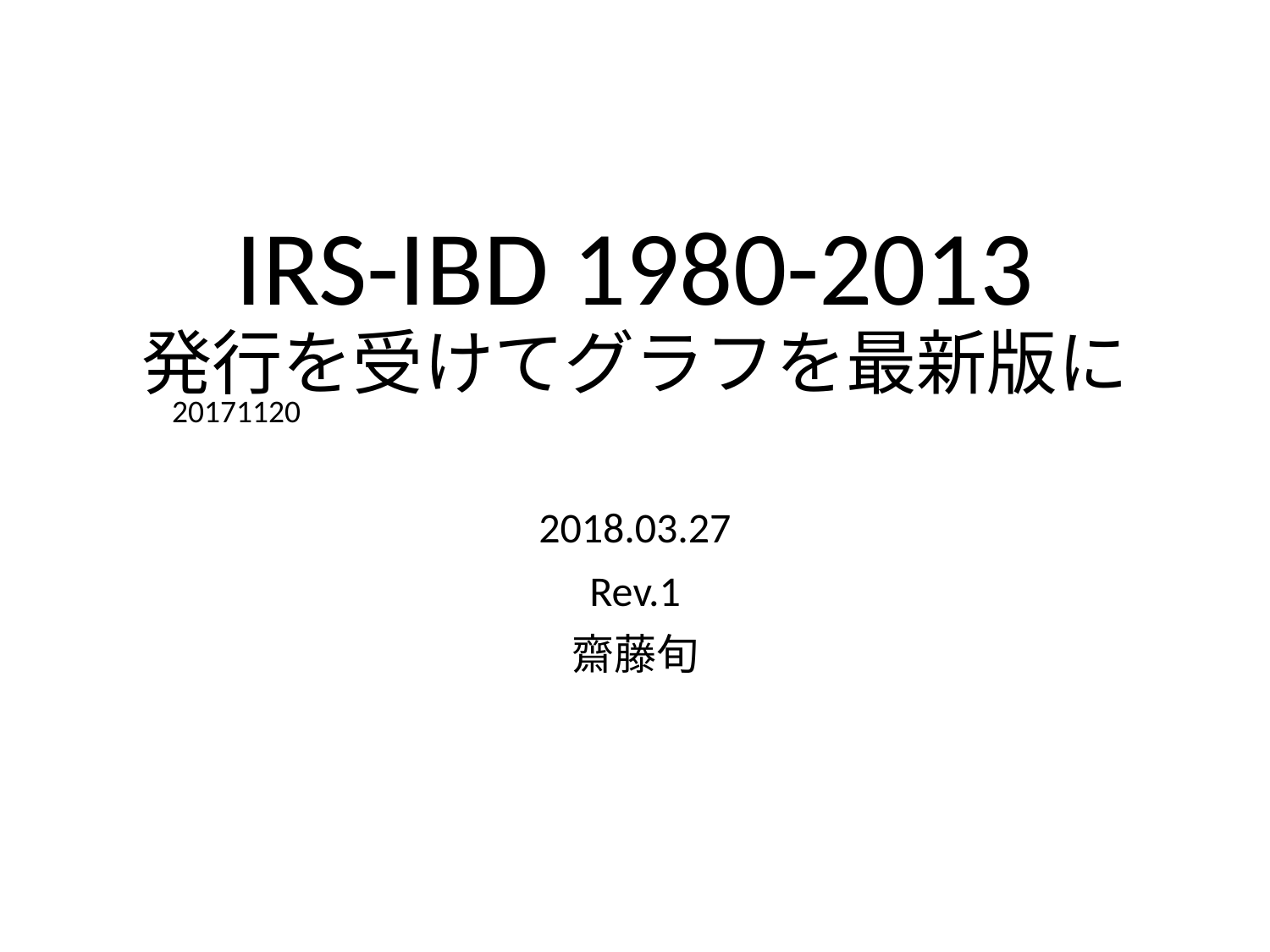

# IRS-IBD 1980-2013 発行を受けてグラフを最新版に
20171120
2018.03.27
Rev.1
齋藤旬